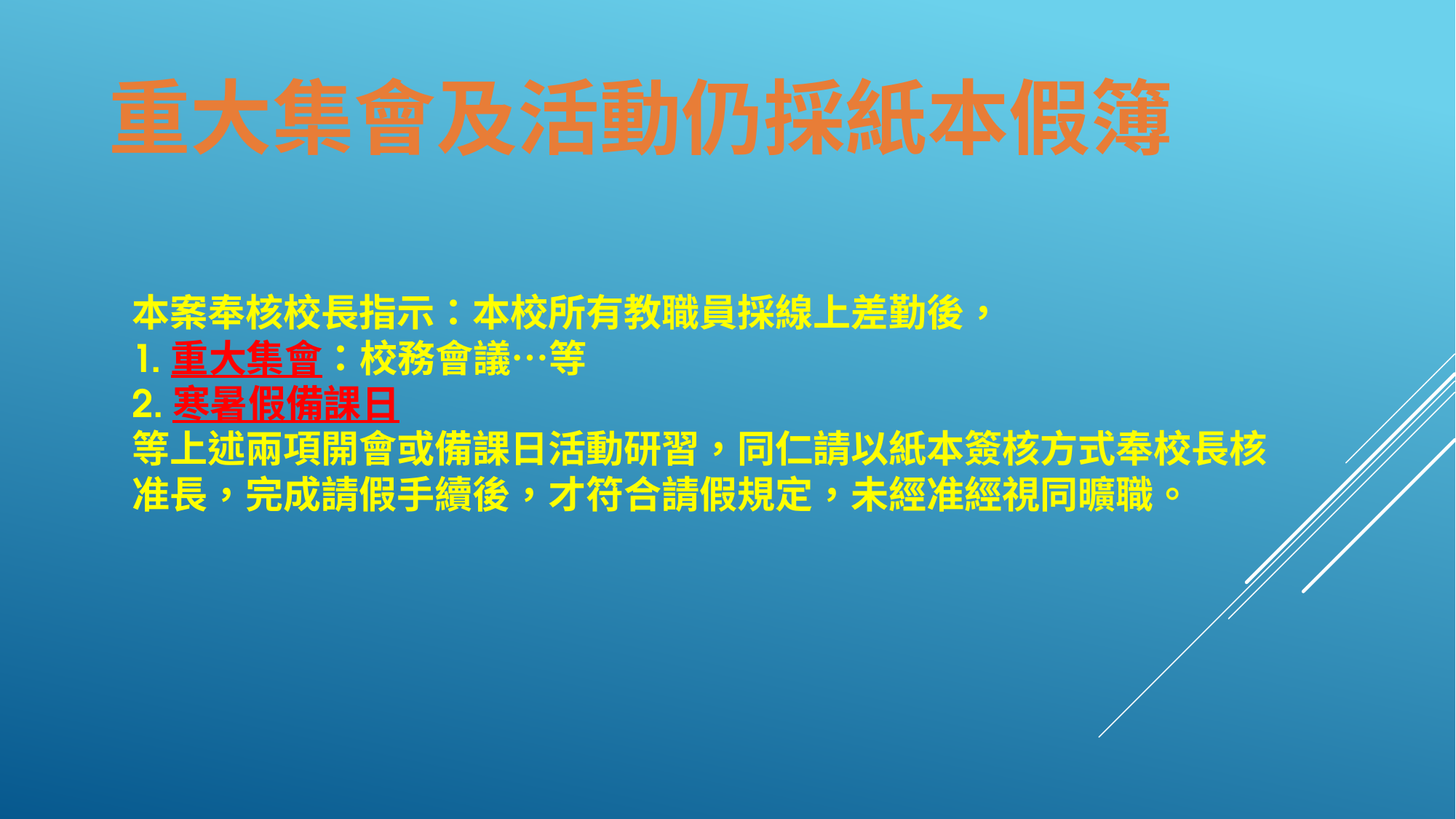

重大集會及活動仍採紙本假簿
本案奉核校長指示：本校所有教職員採線上差勤後，
1.重大集會：校務會議…等
2.寒暑假備課日
等上述兩項開會或備課日活動研習，同仁請以紙本簽核方式奉校長核准長，完成請假手續後，才符合請假規定，未經准經視同曠職。